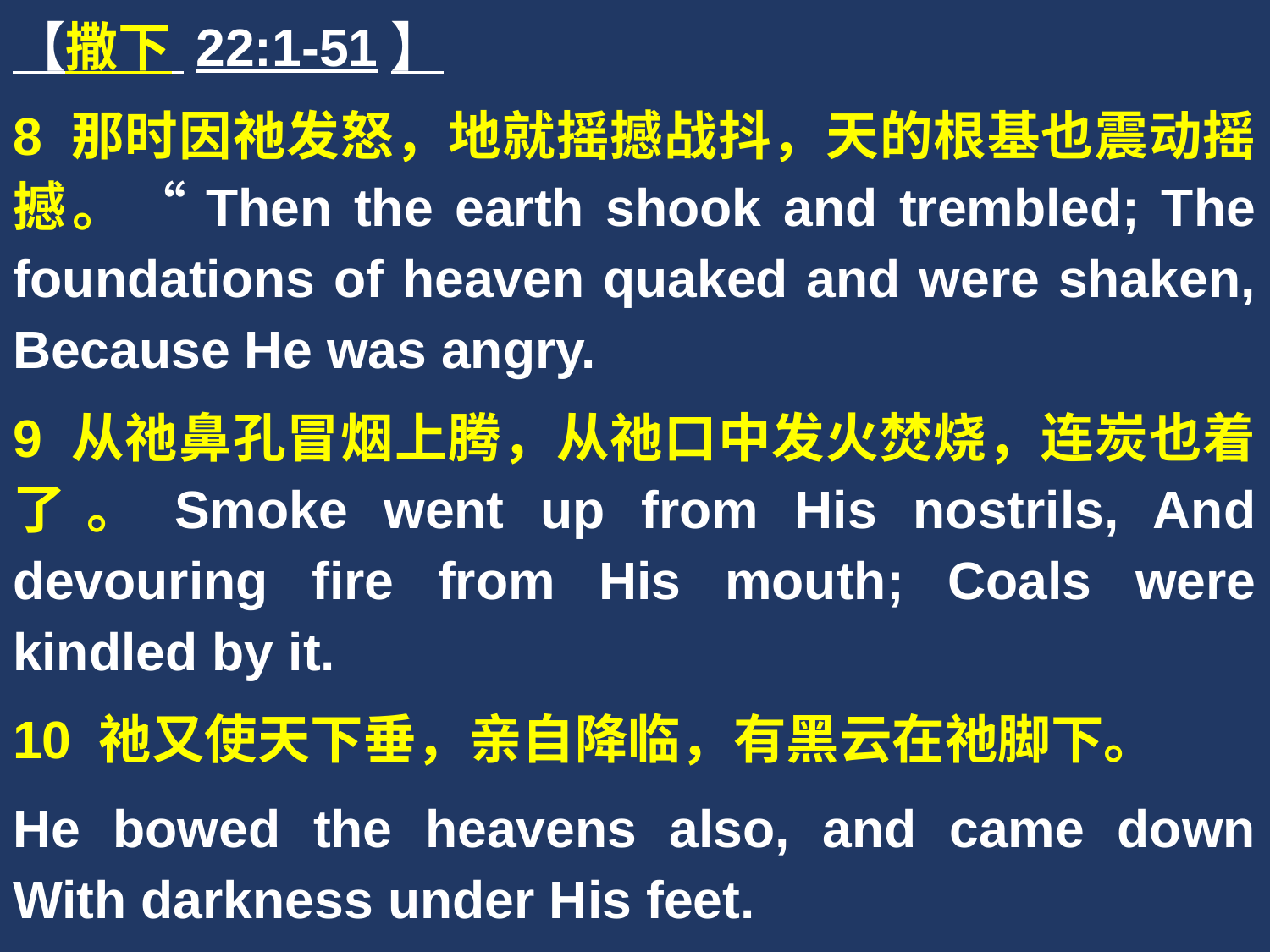

【撒下 22:1-51】
8 那时因祂发怒，地就摇撼战抖，天的根基也震动摇撼。“Then the earth shook and trembled; The foundations of heaven quaked and were shaken, Because He was angry.
9 从祂鼻孔冒烟上腾，从祂口中发火焚烧，连炭也着了。Smoke went up from His nostrils, And devouring fire from His mouth; Coals were kindled by it.
10 祂又使天下垂，亲自降临，有黑云在祂脚下。
He bowed the heavens also, and came down With darkness under His feet.